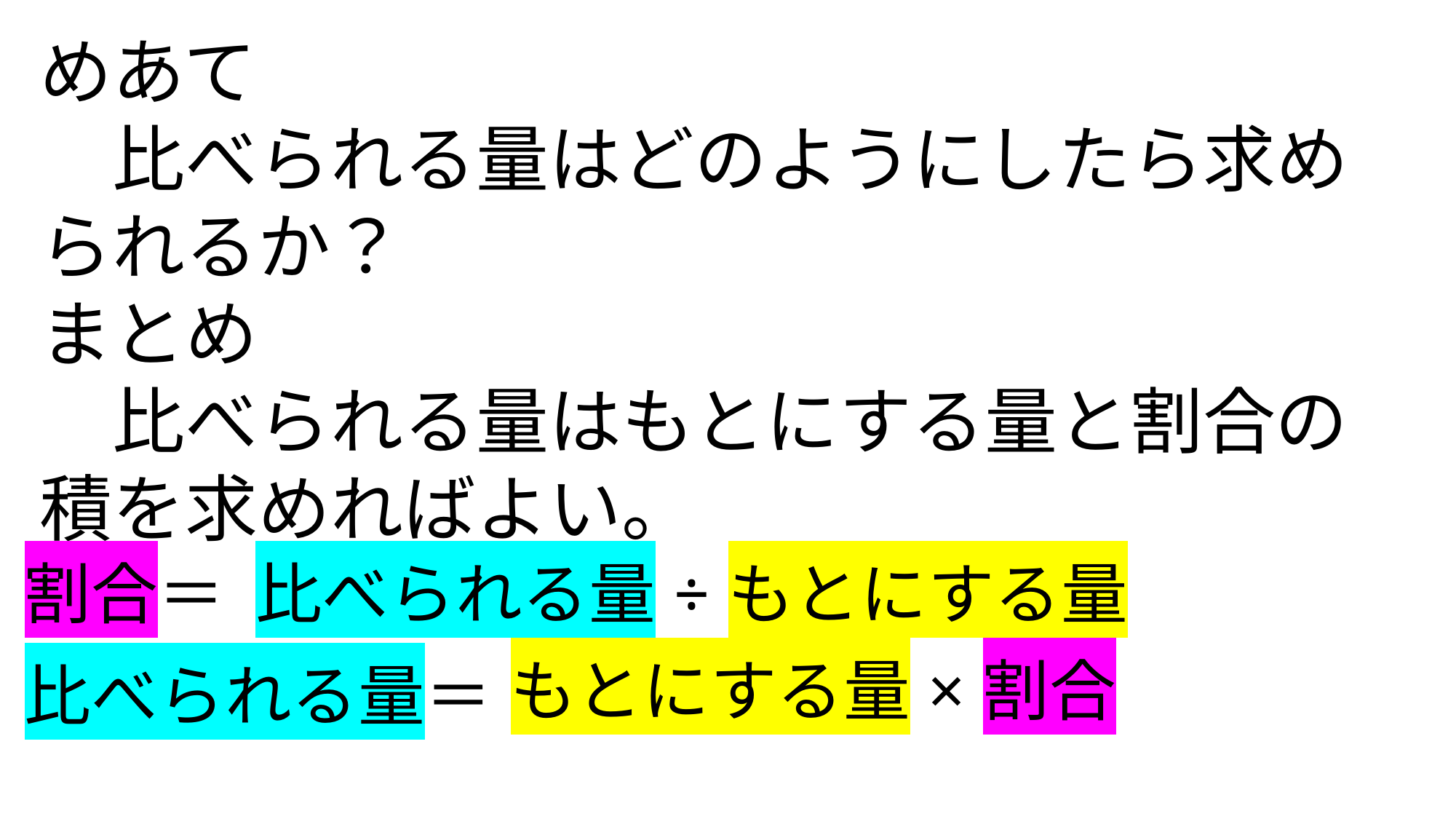

めあて
　比べられる量はどのようにしたら求められるか？
まとめ
　比べられる量はもとにする量と割合の積を求めればよい。
割合＝
比べられる量÷もとにする量
もとにする量×割合
比べられる量＝